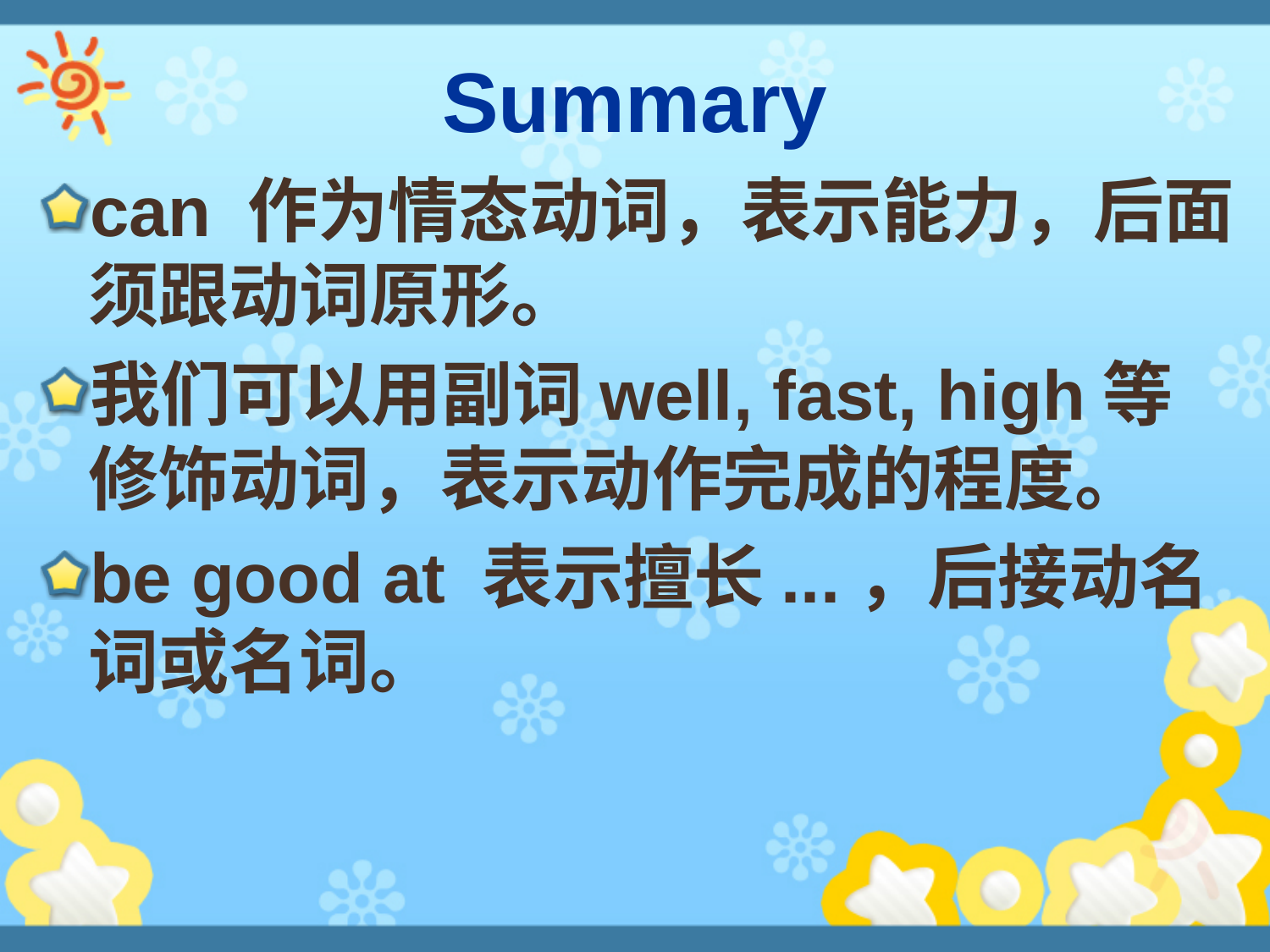

# Summary
can 作为情态动词，表示能力，后面须跟动词原形。
我们可以用副词well, fast, high等修饰动词，表示动作完成的程度。
be good at 表示擅长...，后接动名词或名词。